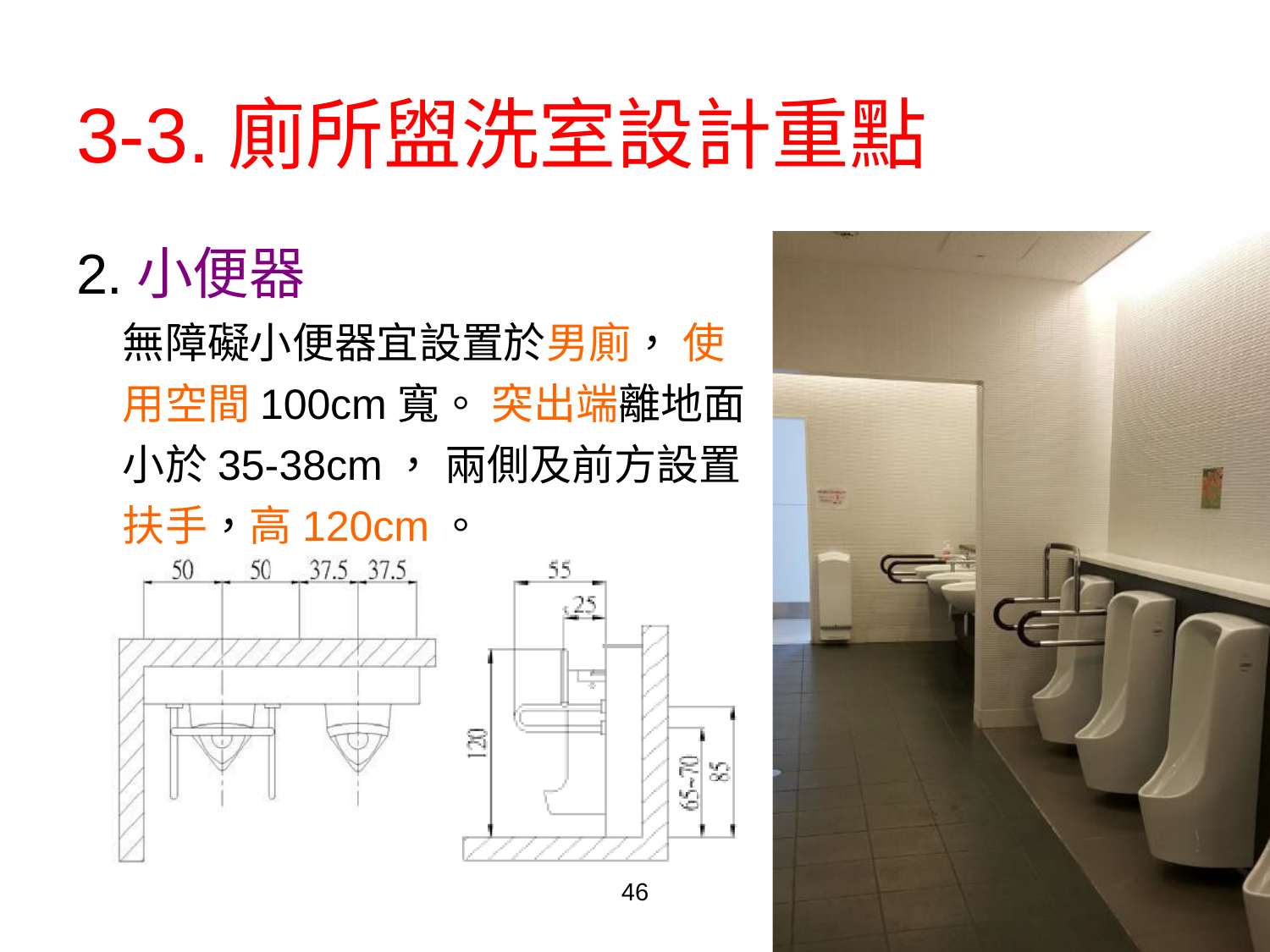

# 3-3.廁所盥洗室設計重點
44

2.小便器
無障礙小便器宜設置於男廁， 使用空間100cm寬。 突出端離地面小於35-38cm， 兩側及前方設置扶手，高120cm。

46